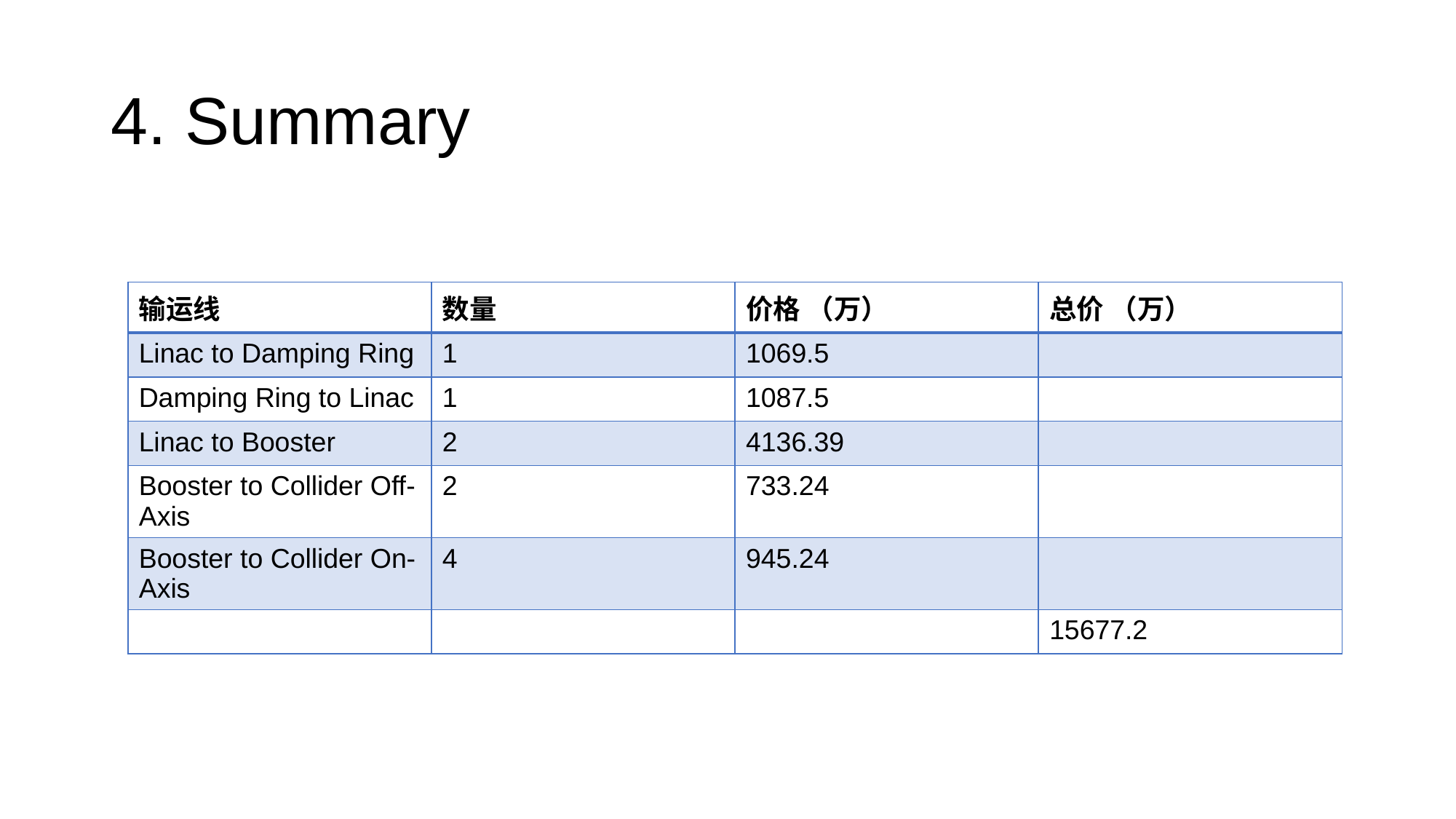

# 4. Summary
| 输运线 | 数量 | 价格 （万） | 总价 （万） |
| --- | --- | --- | --- |
| Linac to Damping Ring | 1 | 1069.5 |  |
| Damping Ring to Linac | 1 | 1087.5 |  |
| Linac to Booster | 2 | 4136.39 |  |
| Booster to Collider Off-Axis | 2 | 733.24 |  |
| Booster to Collider On-Axis | 4 | 945.24 |  |
|  |  |  | 15677.2 |